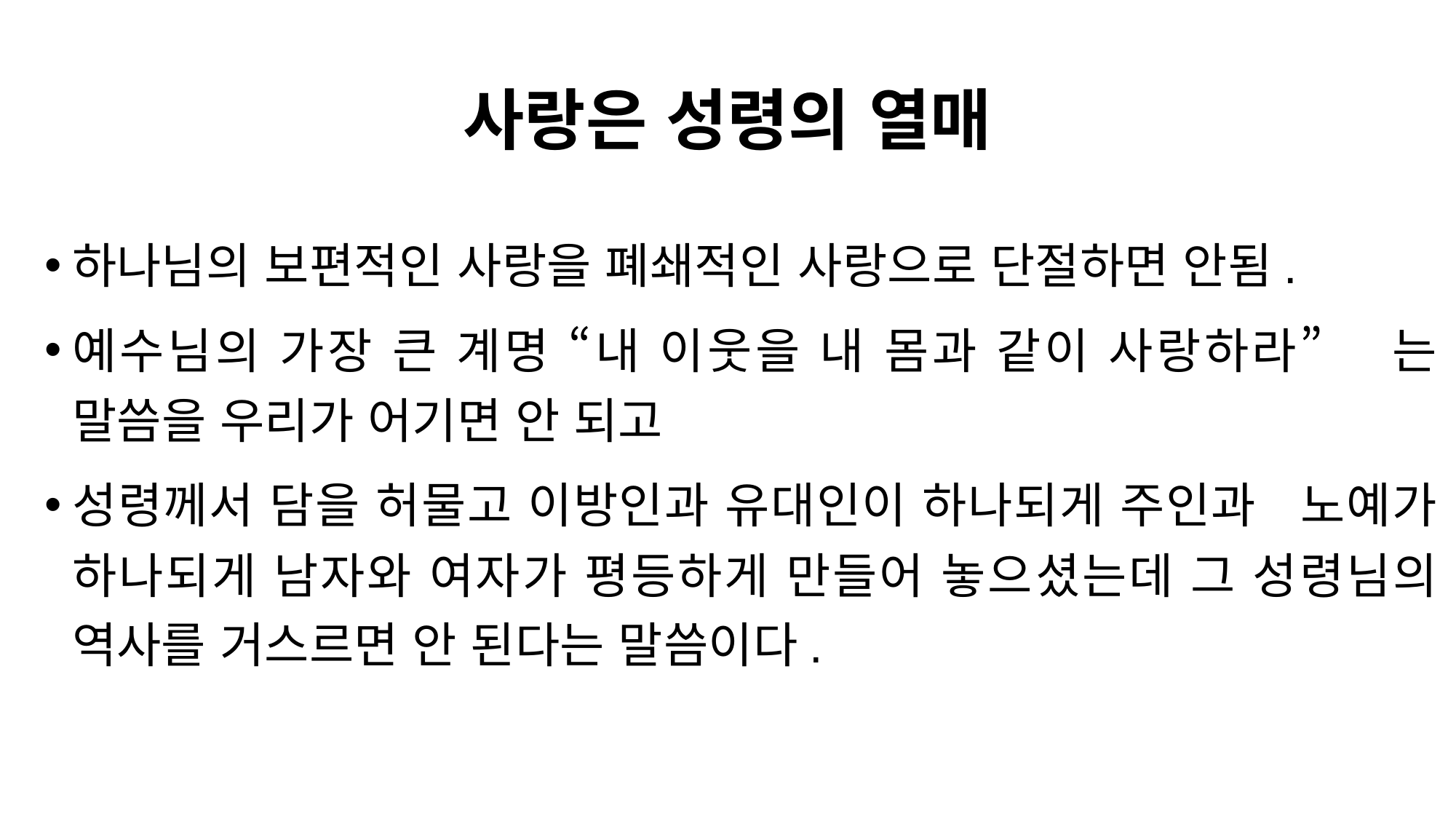

# 사랑은 성령의 열매
하나님의 보편적인 사랑을 폐쇄적인 사랑으로 단절하면 안됨.
예수님의 가장 큰 계명 “내 이웃을 내 몸과 같이 사랑하라”    는 말씀을 우리가 어기면 안 되고
성령께서 담을 허물고 이방인과 유대인이 하나되게 주인과   노예가 하나되게 남자와 여자가 평등하게 만들어 놓으셨는데 그 성령님의 역사를 거스르면 안 된다는 말씀이다.